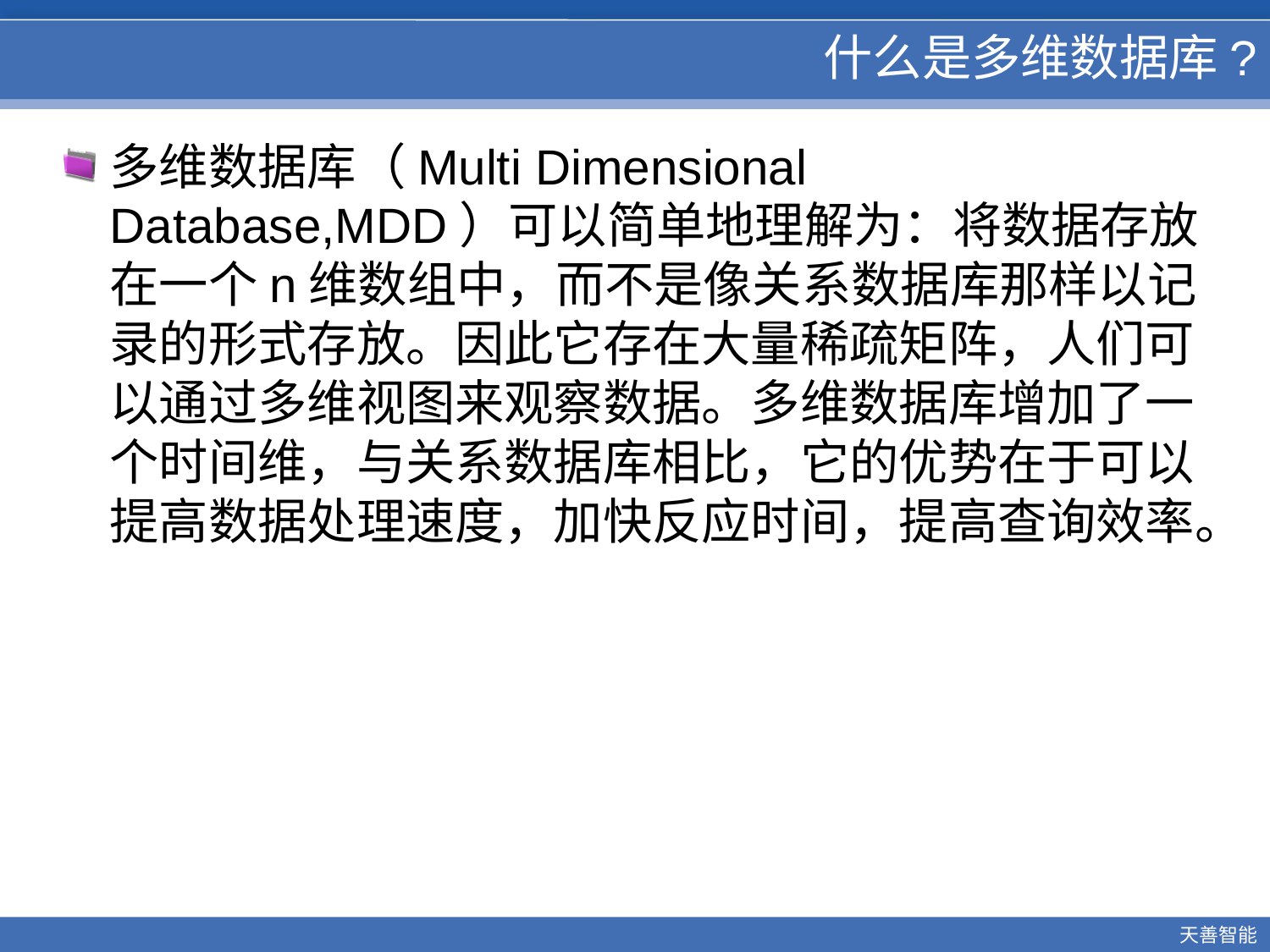

# 什么是多维数据库?
多维数据库（Multi Dimensional Database,MDD）可以简单地理解为：将数据存放在一个n维数组中，而不是像关系数据库那样以记录的形式存放。因此它存在大量稀疏矩阵，人们可以通过多维视图来观察数据。多维数据库增加了一个时间维，与关系数据库相比，它的优势在于可以提高数据处理速度，加快反应时间，提高查询效率。